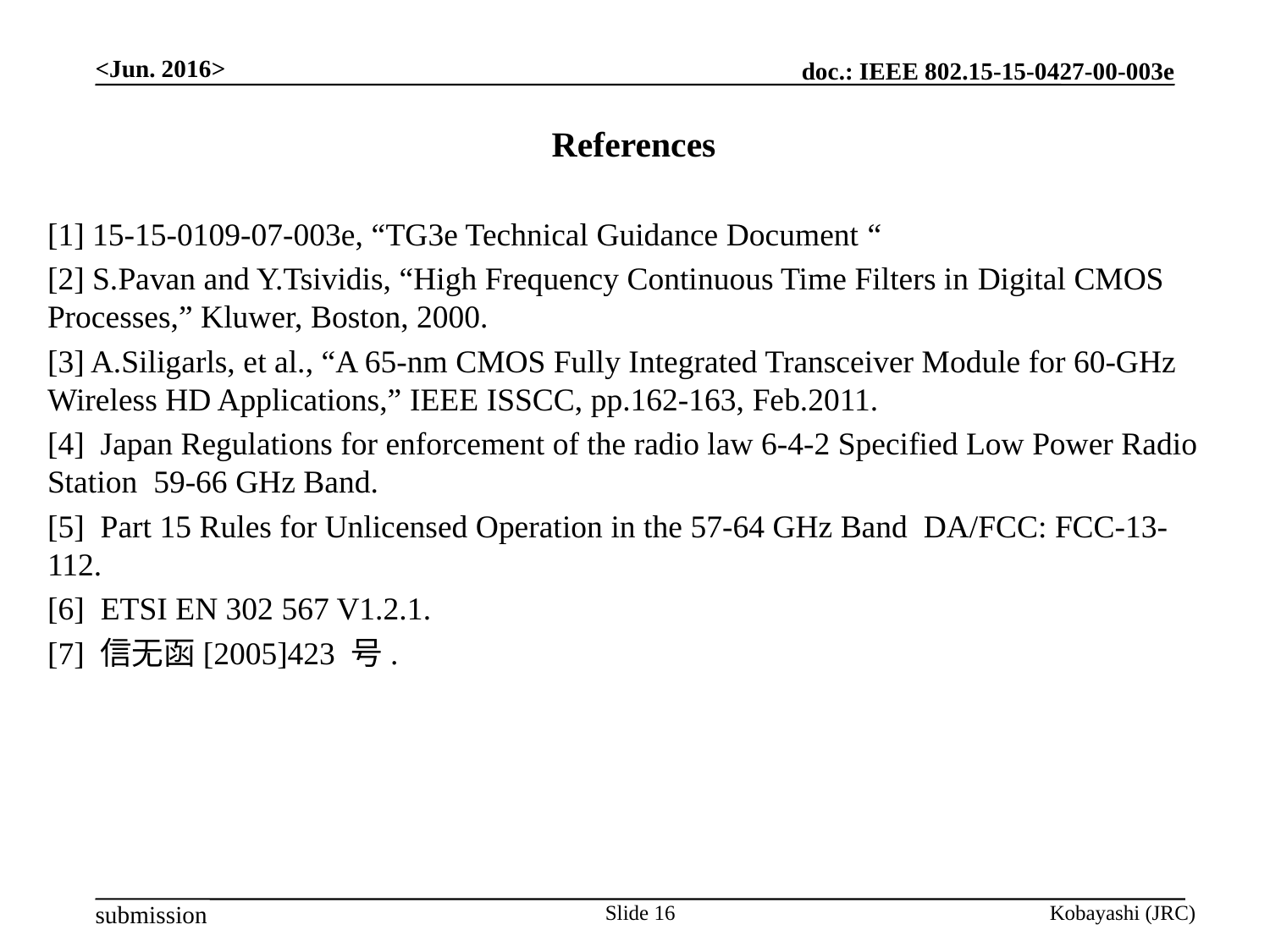

<Jun. 2016>
References
[1] 15-15-0109-07-003e, “TG3e Technical Guidance Document “
[2] S.Pavan and Y.Tsividis, “High Frequency Continuous Time Filters in Digital CMOS Processes,” Kluwer, Boston, 2000.
[3] A.Siligarls, et al., “A 65-nm CMOS Fully Integrated Transceiver Module for 60-GHz Wireless HD Applications,” IEEE ISSCC, pp.162-163, Feb.2011.
[4]  Japan Regulations for enforcement of the radio law 6-4-2 Specified Low Power Radio Station  59-66 GHz Band.
[5]  Part 15 Rules for Unlicensed Operation in the 57-64 GHz Band  DA/FCC: FCC-13-112.
[6]  ETSI EN 302 567 V1.2.1.
[7] 信无函[2005]423 号.

Slide 16
Kobayashi (JRC)